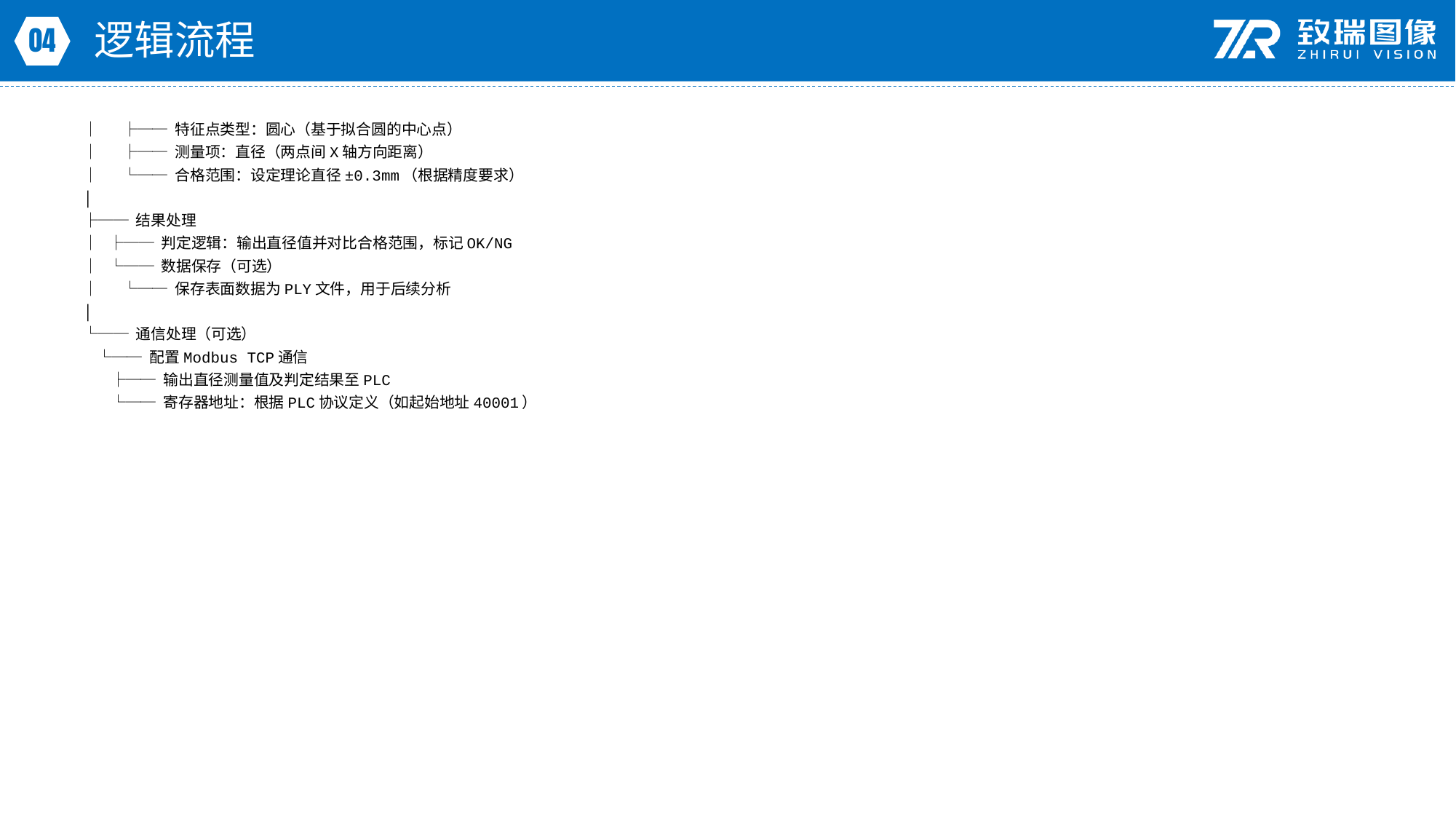

逻辑流程
04

│       ├── 特征点类型：圆心（基于拟合圆的中心点）
│       ├── 测量项：直径（两点间X轴方向距离）
│       └── 合格范围：设定理论直径±0.3mm（根据精度要求）
│
├── 结果处理
│   ├── 判定逻辑：输出直径值并对比合格范围，标记OK/NG
│   └── 数据保存（可选）
│       └── 保存表面数据为PLY文件，用于后续分析
│
└── 通信处理（可选）
    └── 配置Modbus TCP通信
        ├── 输出直径测量值及判定结果至PLC
        └── 寄存器地址：根据PLC协议定义（如起始地址40001）